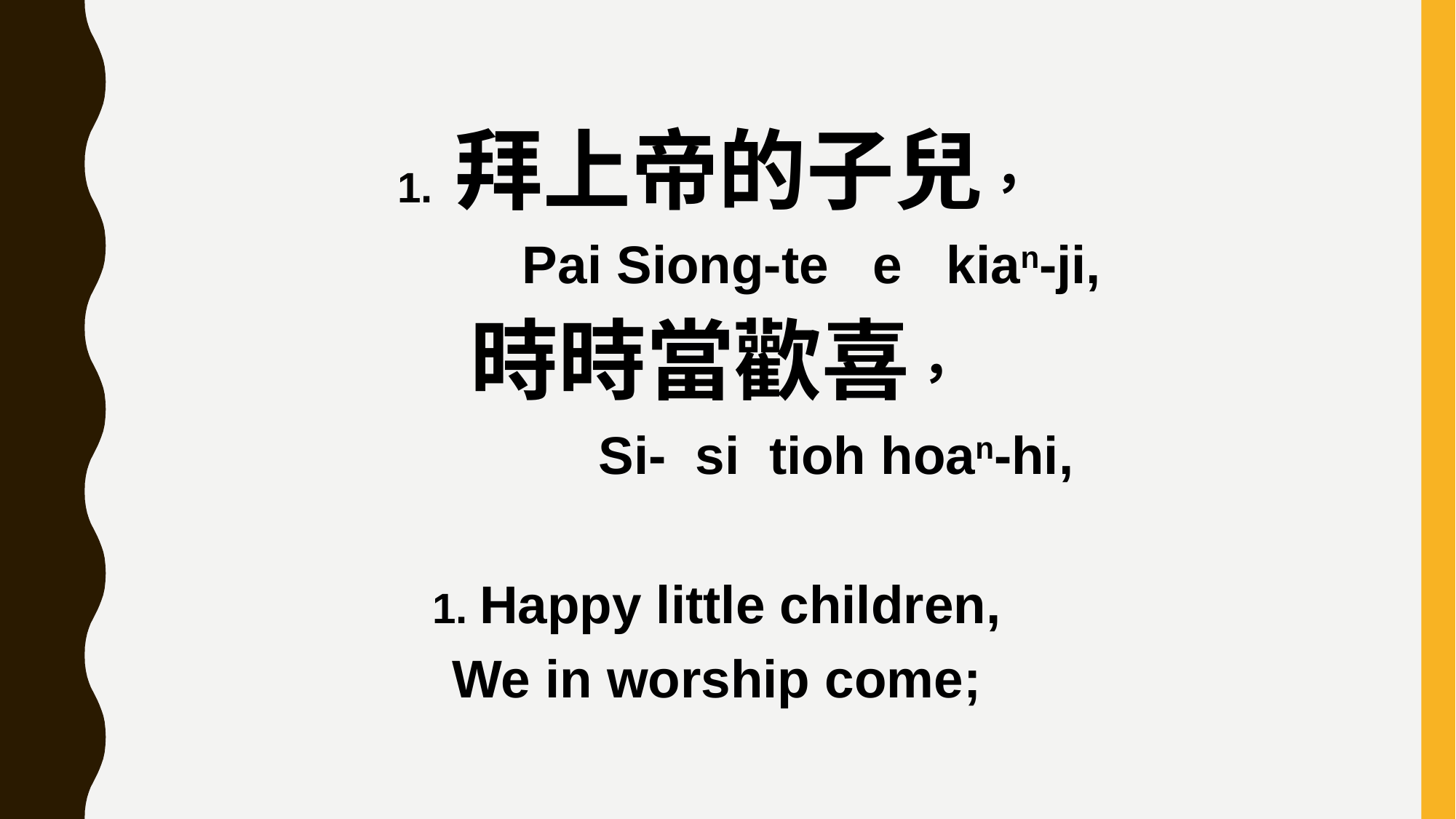

1. 拜上帝的子兒，
                            Pai Siong-te   e   kian-ji,
時時當歡喜，
                             Si-  si  tioh hoan-hi,

1. Happy little children,
We in worship come;